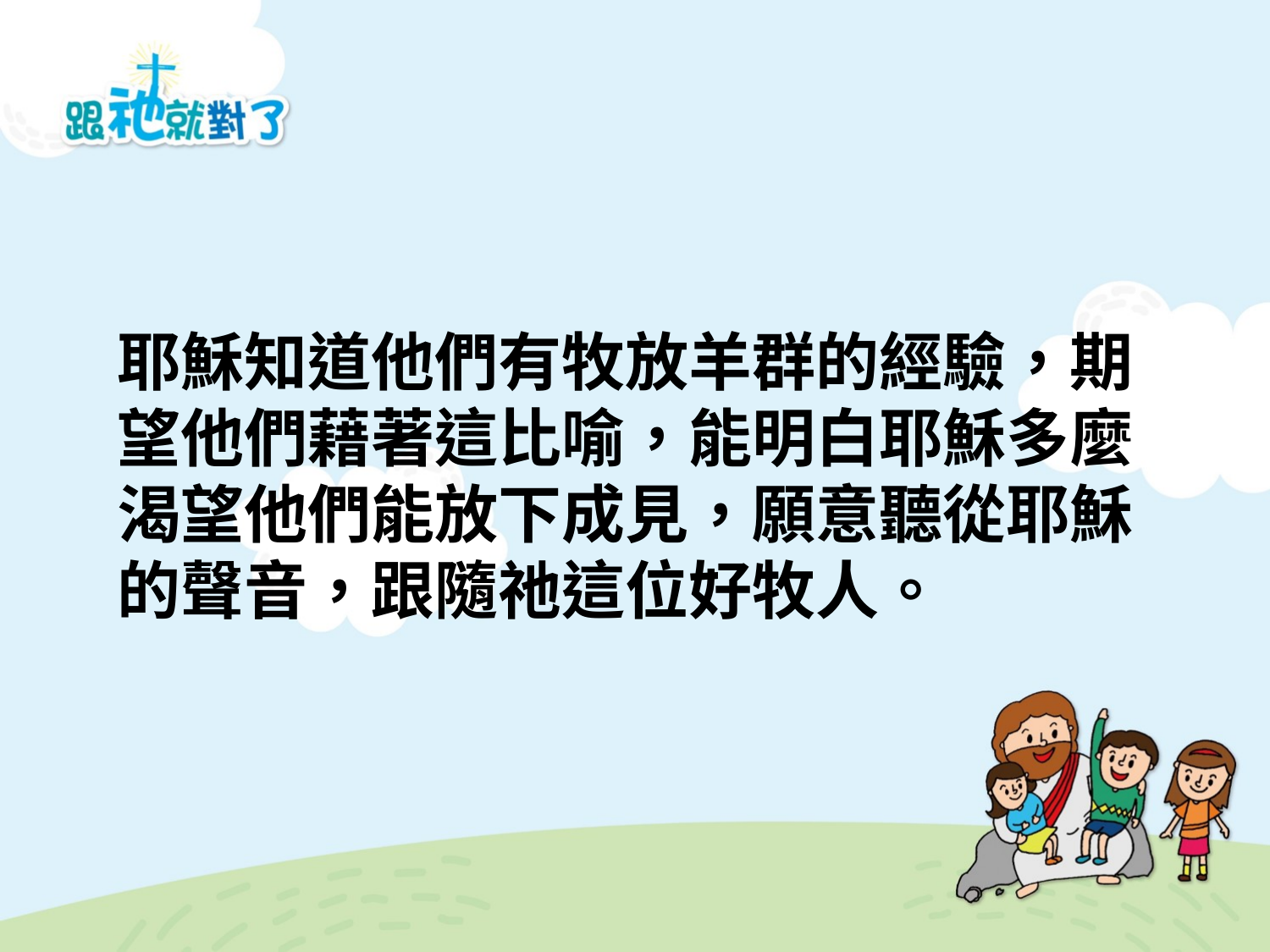

耶穌知道他們有牧放羊群的經驗，期望他們藉著這比喻，能明白耶穌多麼渴望他們能放下成見，願意聽從耶穌的聲音，跟隨祂這位好牧人。